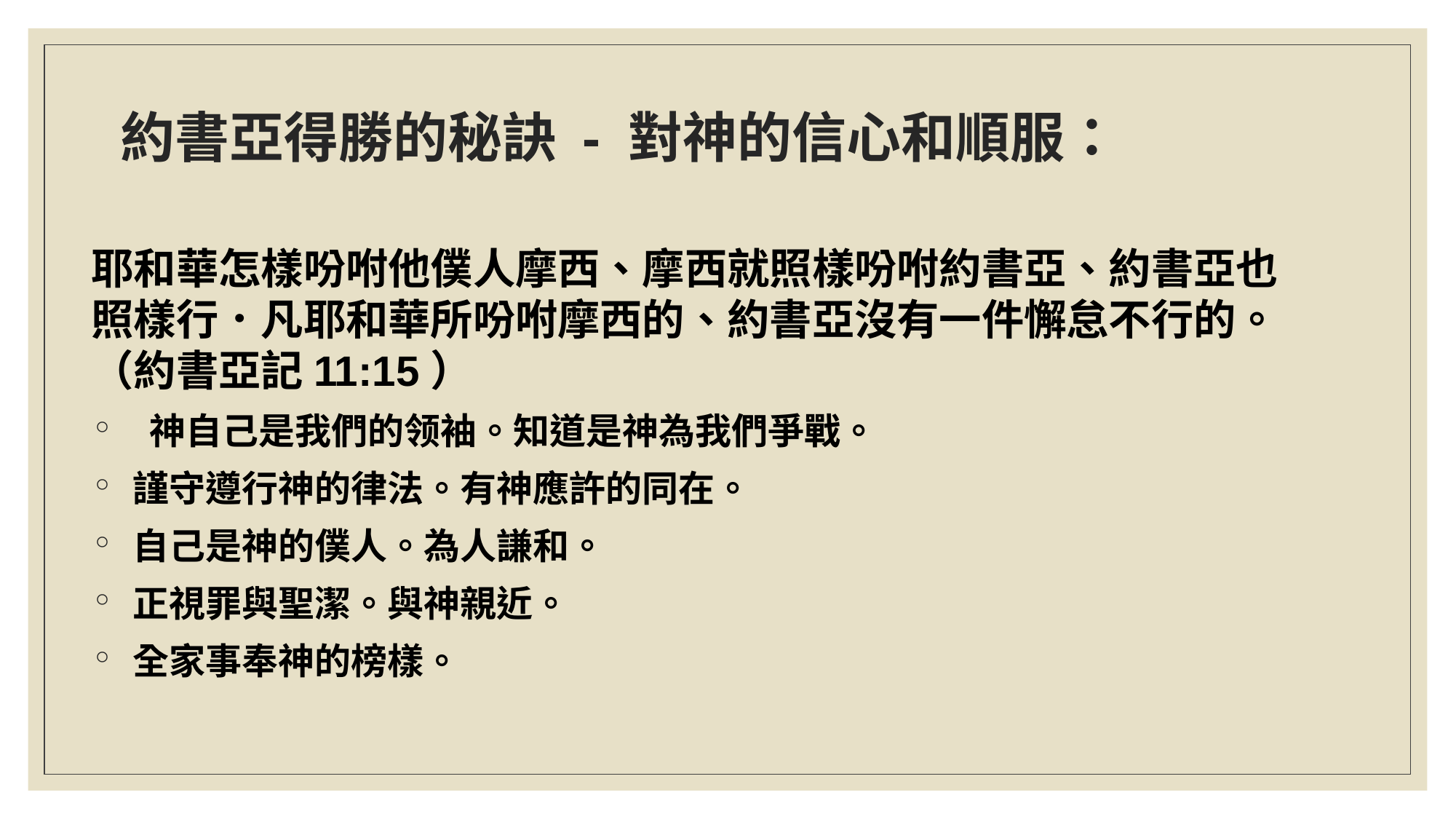

# 約書亞得勝的秘訣 - 對神的信心和順服：
耶和華怎樣吩咐他僕人摩西、摩西就照樣吩咐約書亞、約書亞也照樣行．凡耶和華所吩咐摩西的、約書亞沒有一件懈怠不行的。（約書亞記11:15）
 神自己是我們的领袖。知道是神為我們爭戰。
謹守遵行神的律法。有神應許的同在。
自己是神的僕人。為人謙和。
正視罪與聖潔。與神親近。
全家事奉神的榜樣。